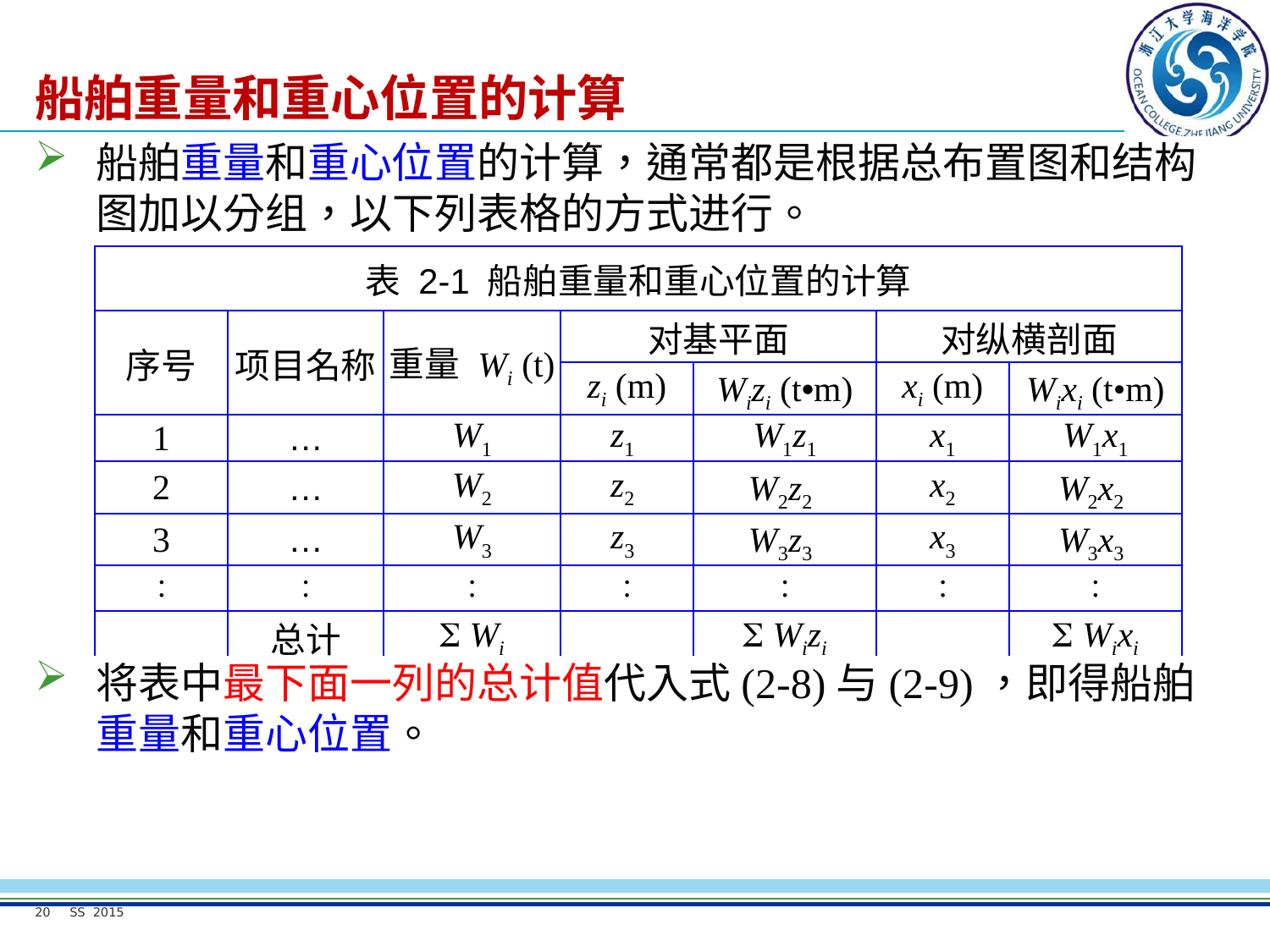

# 船舶重量和重心位置的计算
船舶重量和重心位置的计算，通常都是根据总布置图和结构图加以分组，以下列表格的方式进行。
| 表 2-1 船舶重量和重心位置的计算 |  |  |  |  |  |  |
| --- | --- | --- | --- | --- | --- | --- |
| 序号 | 项目名称 | 重量 Wi (t) | 对基平面 |  | 对纵横剖面 |  |
|  |  |  | zi (m) | Wizi (t•m) | xi (m) | Wixi (t•m) |
| 1 | … | W1 | z1 | W1z1 | x1 | W1x1 |
| 2 | … | W2 | z2 | W2z2  | x2 | W2x2  |
| 3 | … | W3 | z3 | W3z3  | x3 | W3x3  |
| : | : | : | : | : | : | : |
|  | 总计 | Σ Wi |  | Σ Wizi |  | Σ Wixi |
将表中最下面一列的总计值代入式(2-8)与(2-9)，即得船舶重量和重心位置。
20